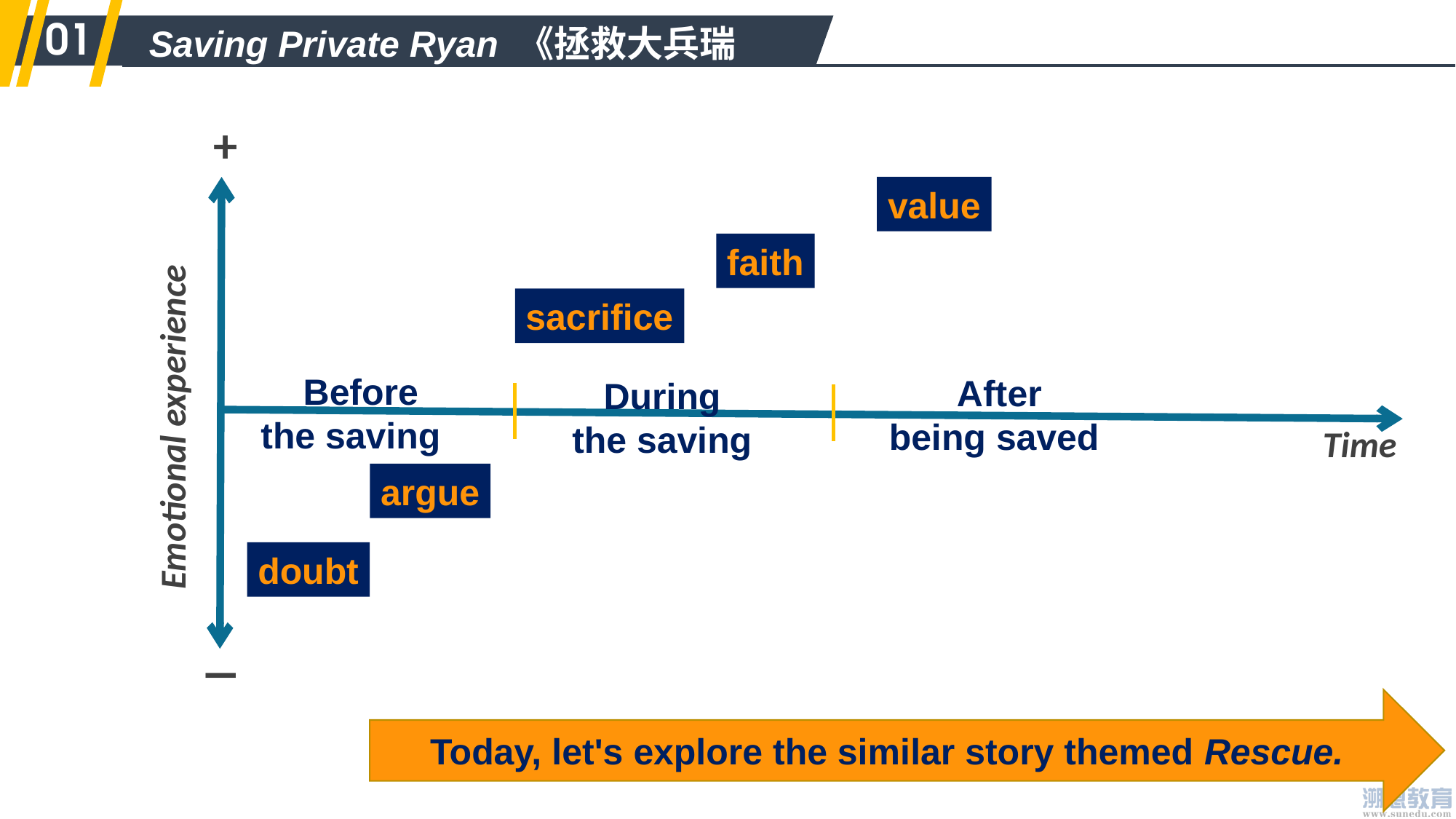

01

Saving Private Ryan 《拯救大兵瑞恩》
+
value
faith
sacrifice
 Before
the saving
 After
being saved
 During
the saving
Emotional experience
Time
argue
doubt
_
Today, let's explore the similar story themed Rescue.